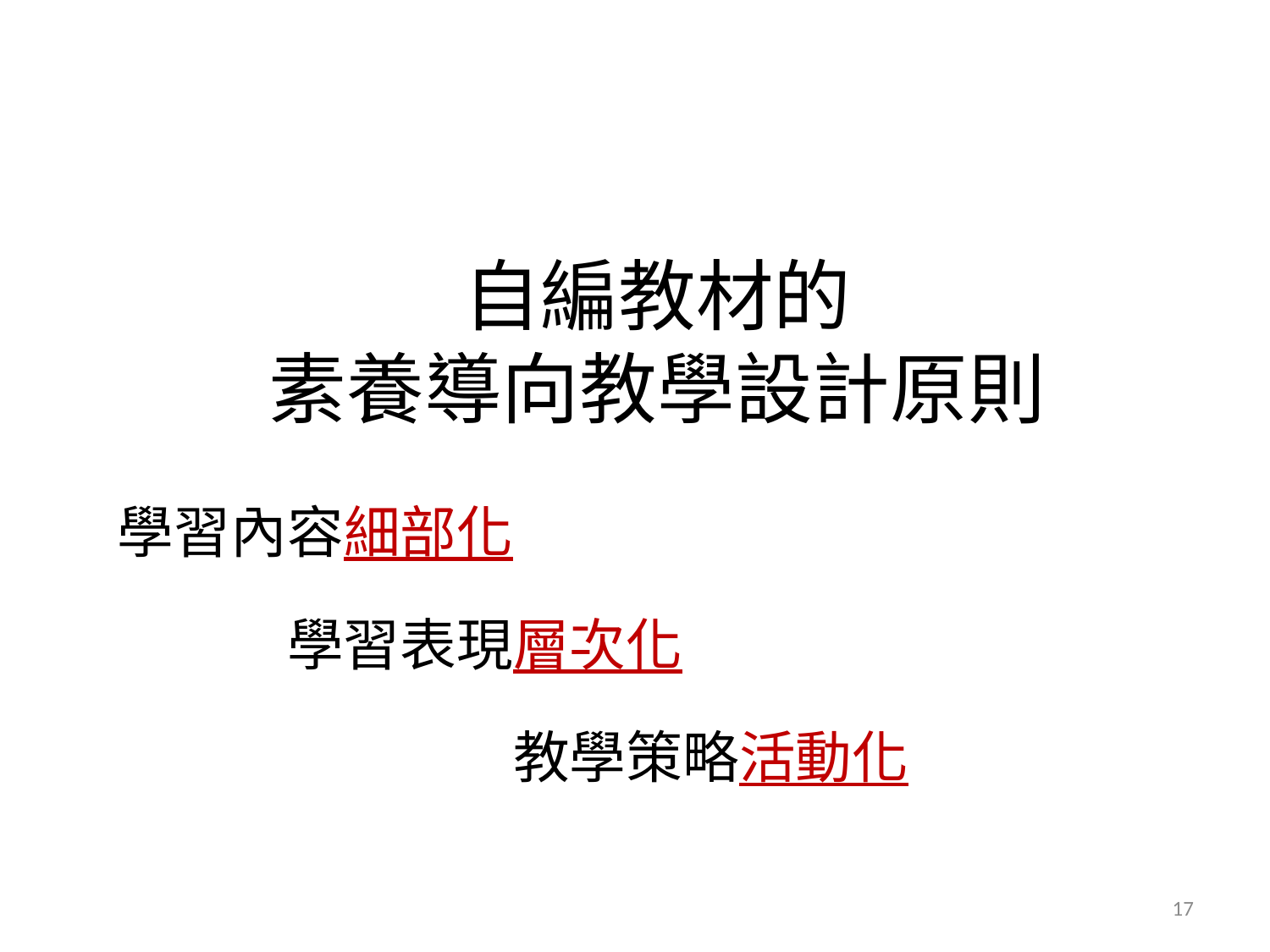

# 自編教材的 素養導向教學設計原則
學習內容細部化
　　　學習表現層次化
　　　　　　　教學策略活動化
17